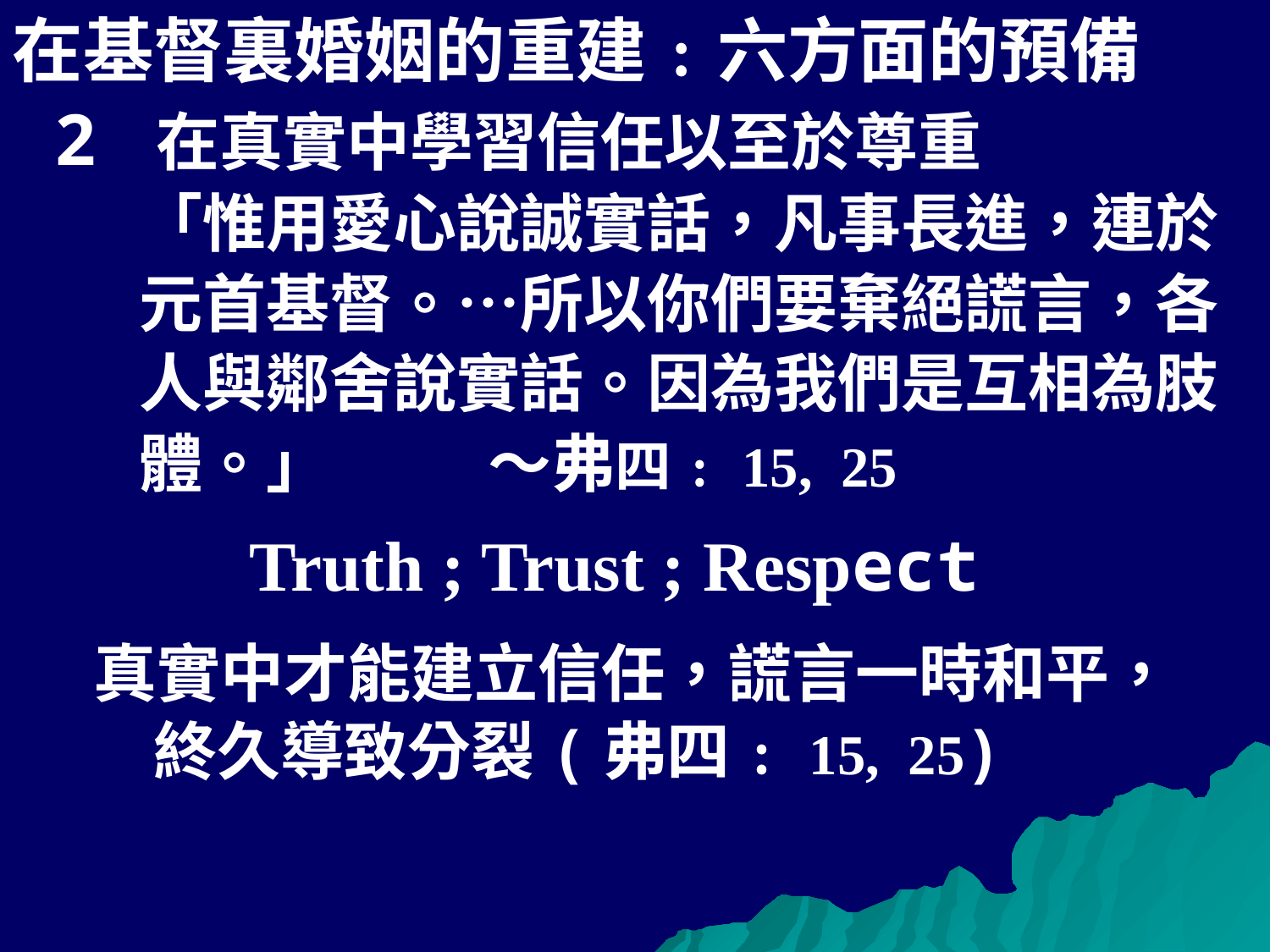

在基督裏婚姻的重建﹕六方面的預備
 2 在真實中學習信任以至於尊重                         	「惟用愛心說誠實話，凡事長進，連於	元首基督。…所以你們要棄絕謊言，各	人與鄰舍說實話。因為我們是互相為肢	體。」           ～弗四﹕15,  25
       Truth ; Trust ; Respect
    真實中才能建立信任，謊言一時和平，	 終久導致分裂(弗四﹕15,  25)